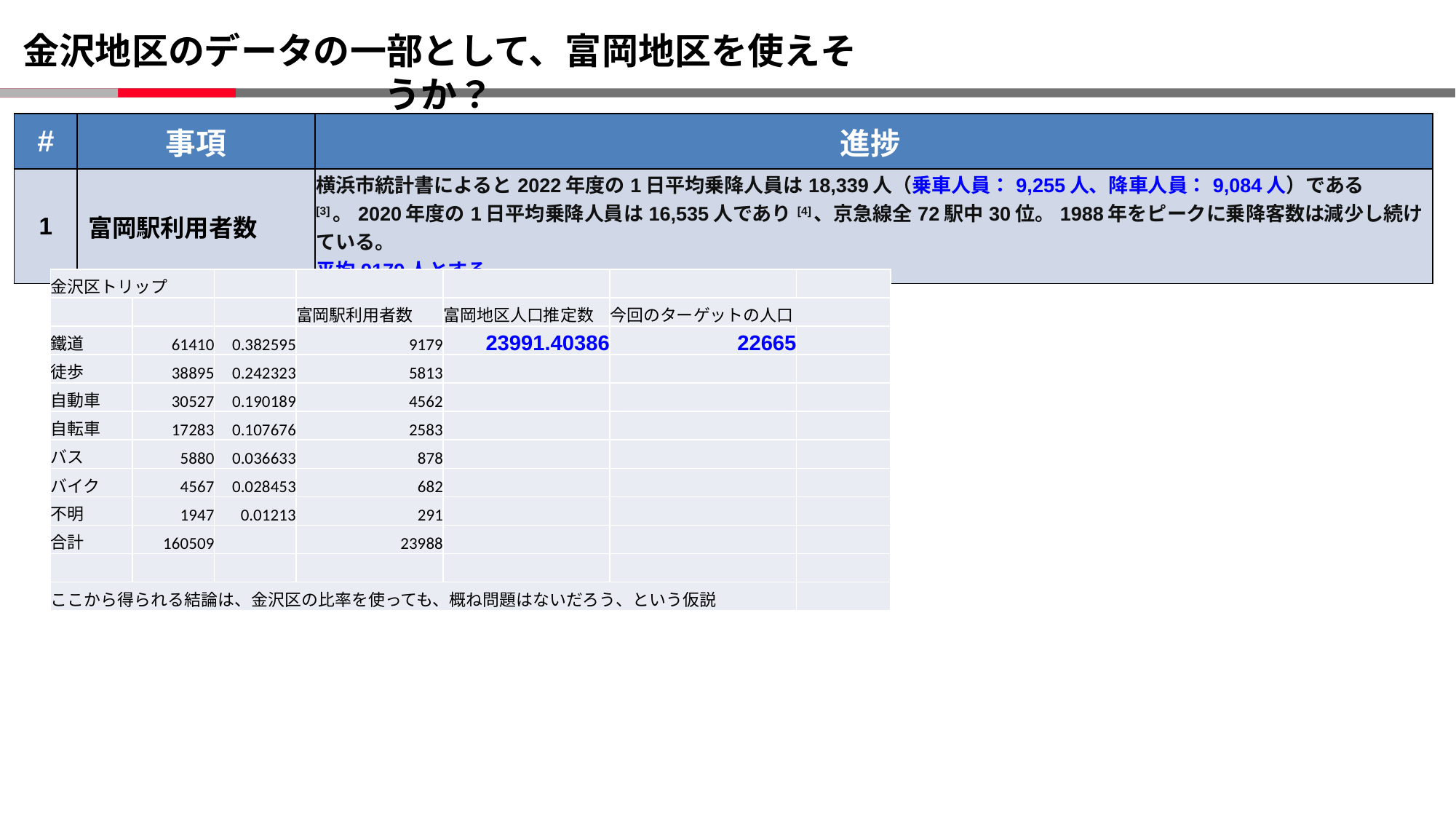

# 金沢地区のデータの一部として、富岡地区を使えそうか？
| # | 事項 | 進捗 |
| --- | --- | --- |
| 1 | 富岡駅利用者数 | 横浜市統計書によると2022年度の1日平均乗降人員は18,339人（乗車人員：9,255人、降車人員：9,084人）である[3]。2020年度の1日平均乗降人員は16,535人であり[4]、京急線全72駅中30位。1988年をピークに乗降客数は減少し続けている。 平均9179人とする |
| 金沢区トリップ |  |  |  |  |  |  |
| --- | --- | --- | --- | --- | --- | --- |
|  |  |  | 富岡駅利用者数 | 富岡地区人口推定数 | 今回のターゲットの人口 |  |
| 鐵道 | 61410 | 0.382595 | 9179 | 23991.40386 | 22665 |  |
| 徒歩 | 38895 | 0.242323 | 5813 |  |  |  |
| 自動車 | 30527 | 0.190189 | 4562 |  |  |  |
| 自転車 | 17283 | 0.107676 | 2583 |  |  |  |
| バス | 5880 | 0.036633 | 878 |  |  |  |
| バイク | 4567 | 0.028453 | 682 |  |  |  |
| 不明 | 1947 | 0.01213 | 291 |  |  |  |
| 合計 | 160509 |  | 23988 |  |  |  |
|  |  |  |  |  |  |  |
| ここから得られる結論は、金沢区の比率を使っても、概ね問題はないだろう、という仮説 |  |  |  |  |  |  |